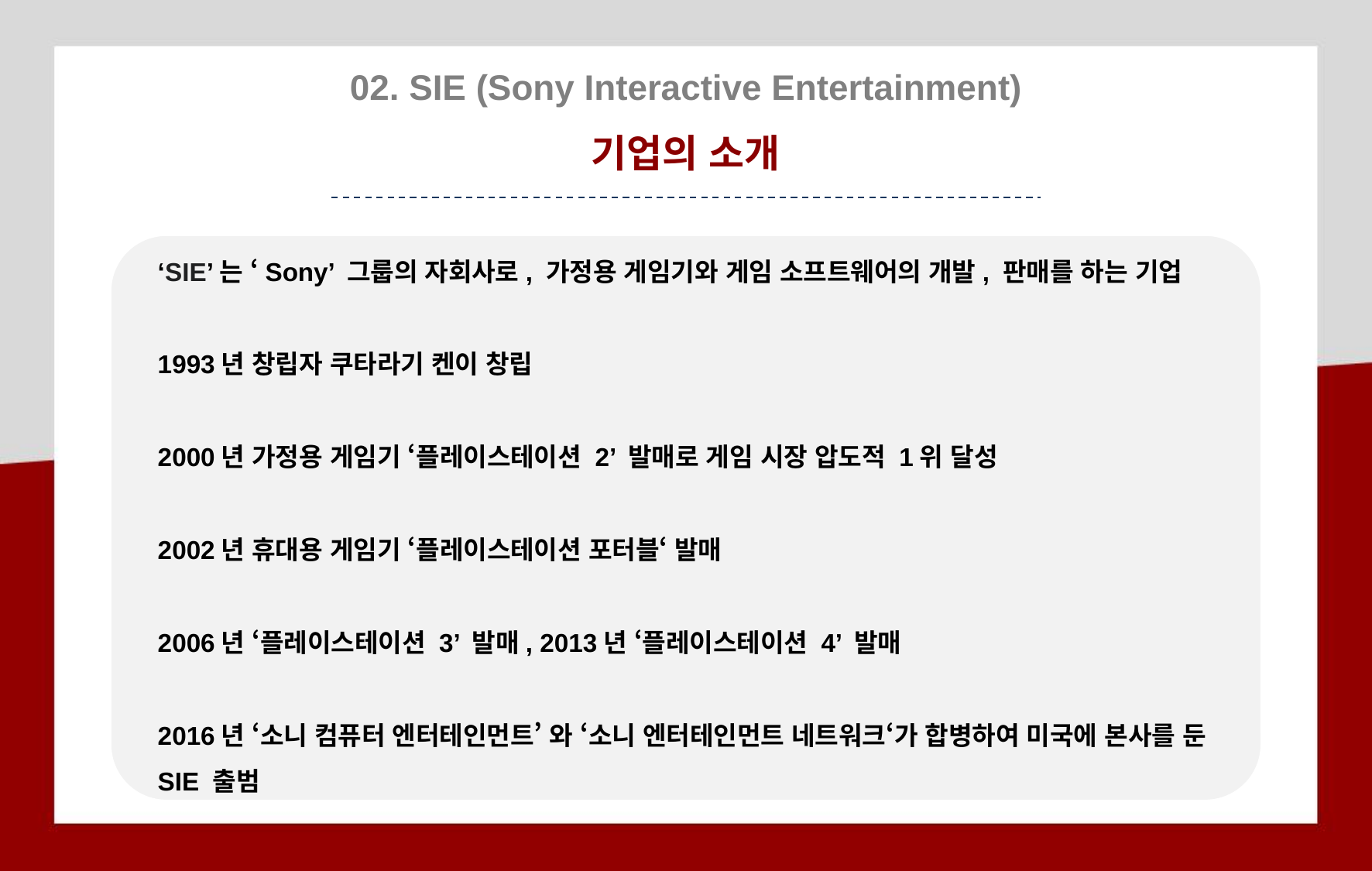

02. SIE (Sony Interactive Entertainment)
기업의 소개

‘SIE’는 ‘Sony’ 그룹의 자회사로, 가정용 게임기와 게임 소프트웨어의 개발, 판매를 하는 기업

1993년 창립자 쿠타라기 켄이 창립

2000년 가정용 게임기 ‘플레이스테이션 2’ 발매로 게임 시장 압도적 1위 달성

2002년 휴대용 게임기 ‘플레이스테이션 포터블‘ 발매

2006년 ‘플레이스테이션 3’ 발매, 2013년 ‘플레이스테이션 4’ 발매

2016년 ‘소니 컴퓨터 엔터테인먼트’ 와 ‘소니 엔터테인먼트 네트워크‘가 합병하여 미국에 본사를 둔 SIE 출범